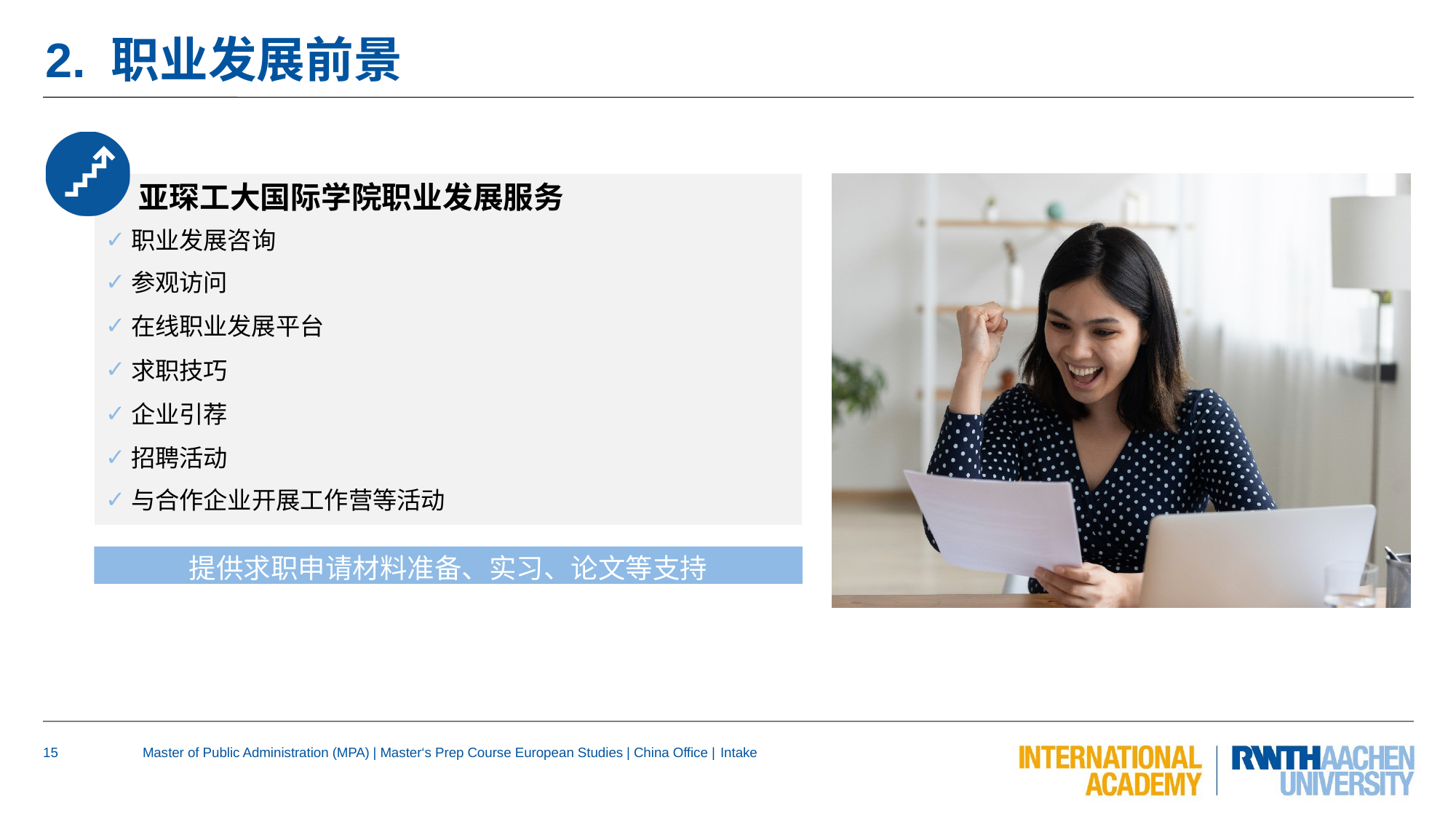

# 2. 职业发展前景

亚琛工大国际学院职业发展服务
职业发展咨询
参观访问
在线职业发展平台
求职技巧
企业引荐
招聘活动
与合作企业开展工作营等活动

提供求职申请材料准备、实习、论文等支持
15
Master of Public Administration (MPA) | Master‘s Prep Course European Studies | China Office | Intake